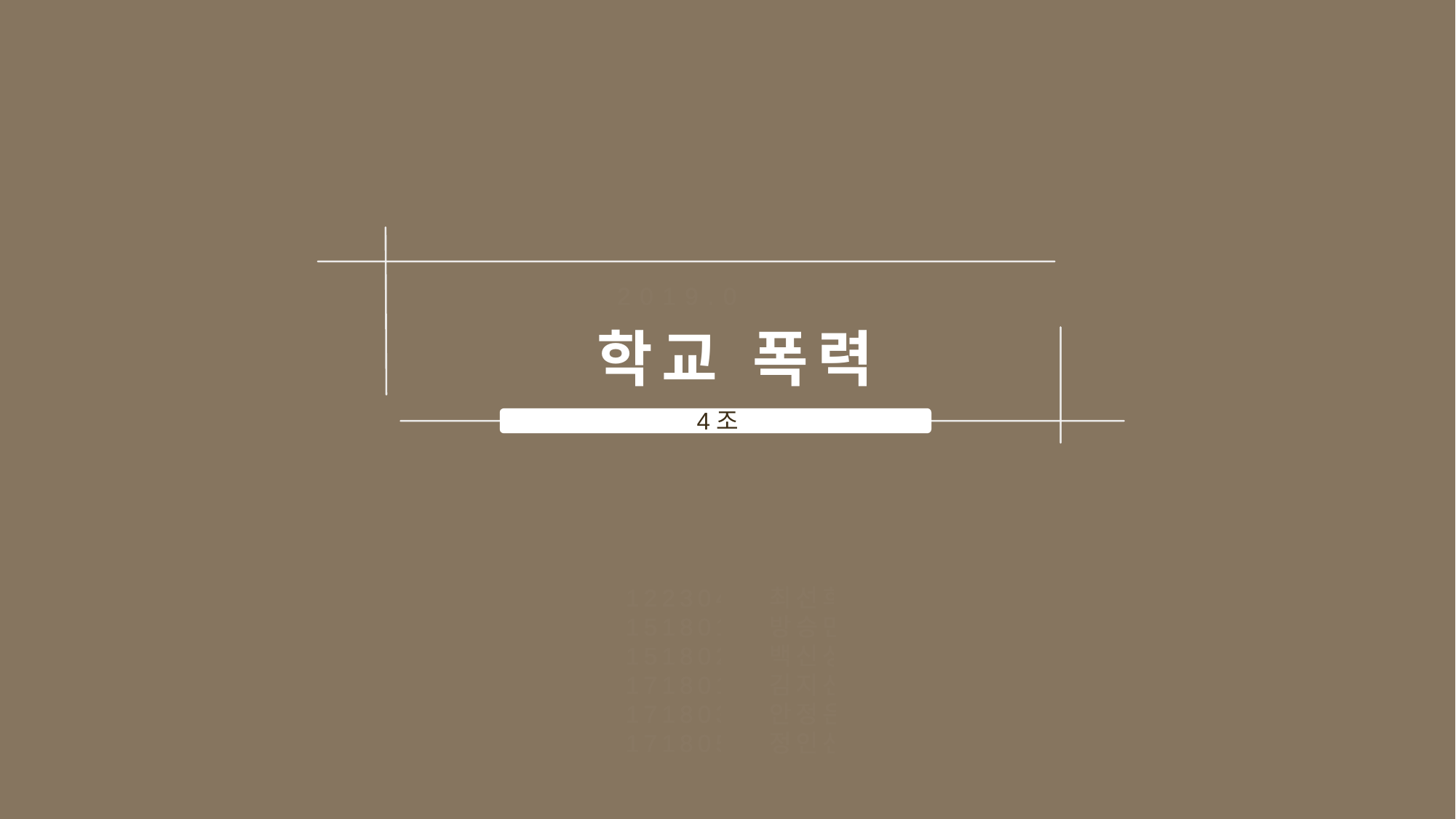

2019.05.29
학교 폭력
4조

1223046 최선희
1518019 방승만
1518020 백신성
1718016 김지선
1718036 안정은
1718056 정인선